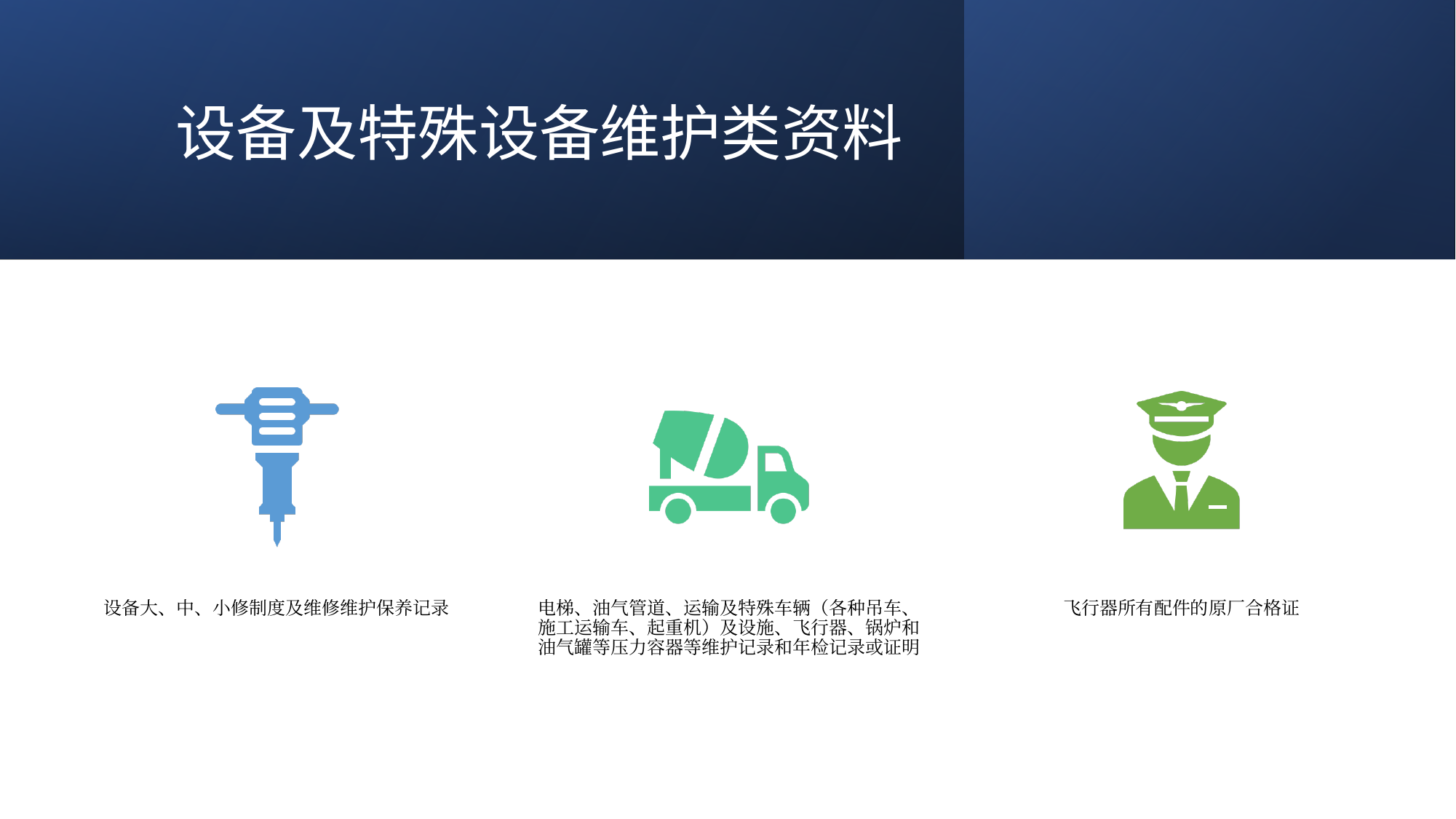

# 设备及特殊设备维护类资料
设备大、中、小修制度及维修维护保养记录
电梯、油气管道、运输及特殊车辆（各种吊车、施工运输车、起重机）及设施、飞行器、锅炉和油气罐等压力容器等维护记录和年检记录或证明
飞行器所有配件的原厂合格证